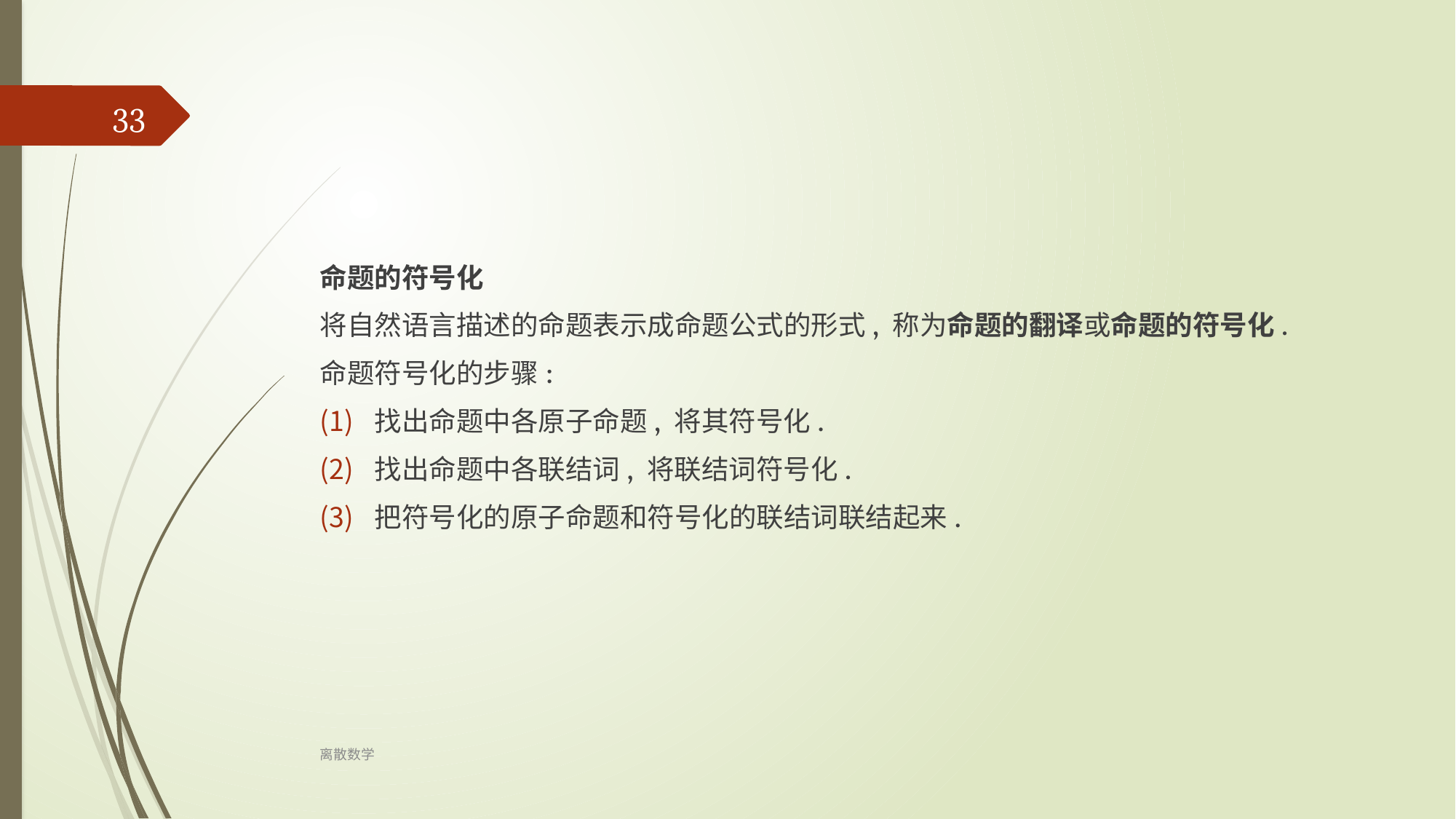

33
命题的符号化
将自然语言描述的命题表示成命题公式的形式, 称为命题的翻译或命题的符号化.
命题符号化的步骤:
找出命题中各原子命题, 将其符号化.
找出命题中各联结词, 将联结词符号化.
把符号化的原子命题和符号化的联结词联结起来.
离散数学